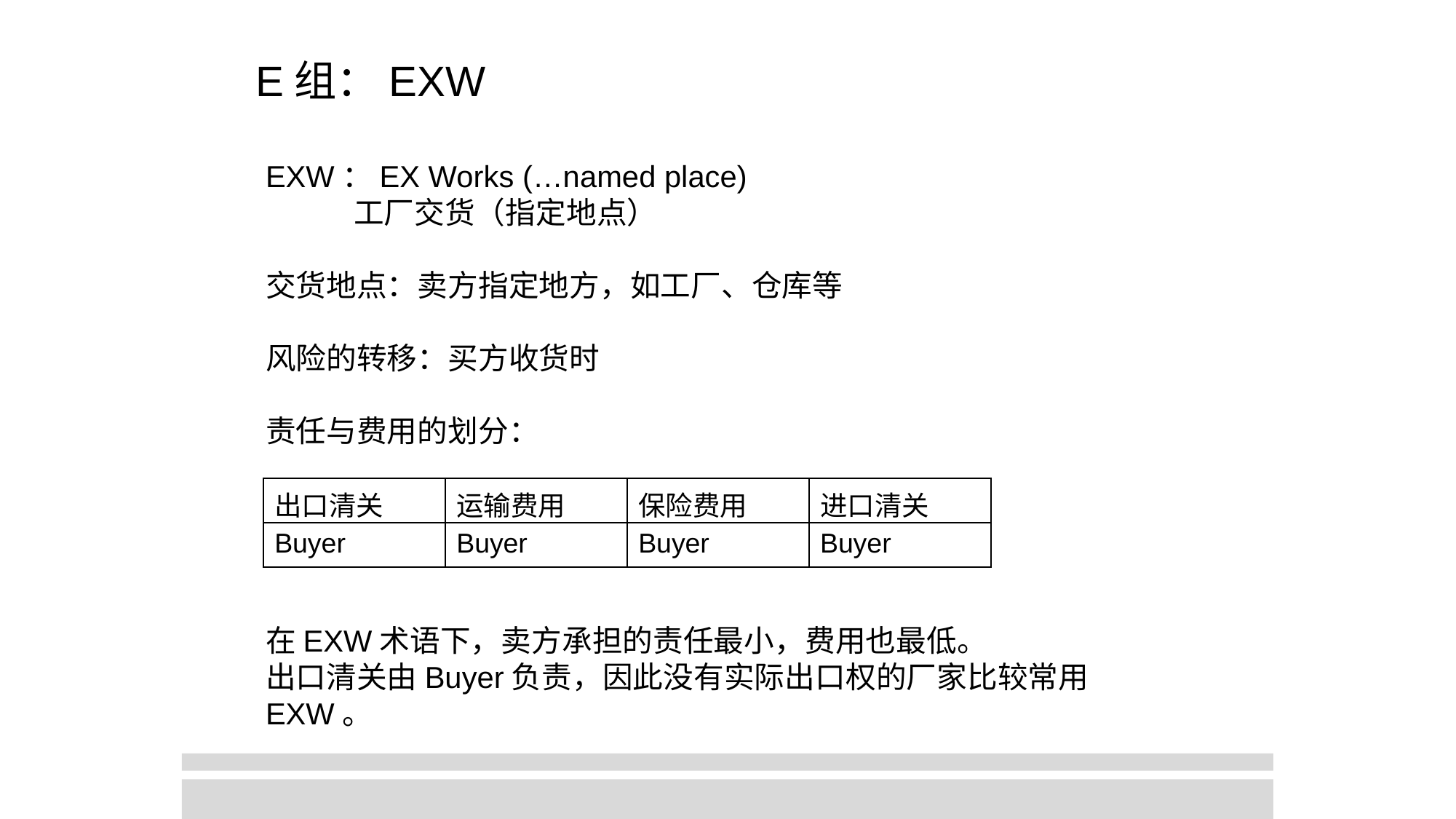

E组：EXW
EXW：EX Works (…named place)
            工厂交货（指定地点）

交货地点：卖方指定地方，如工厂、仓库等

风险的转移：买方收货时

责任与费用的划分：

| 出口清关 | 运输费用 | 保险费用 | 进口清关 |
| --- | --- | --- | --- |
| Buyer | Buyer | Buyer | Buyer |
在EXW术语下，卖方承担的责任最小，费用也最低。
出口清关由Buyer负责，因此没有实际出口权的厂家比较常用EXW。